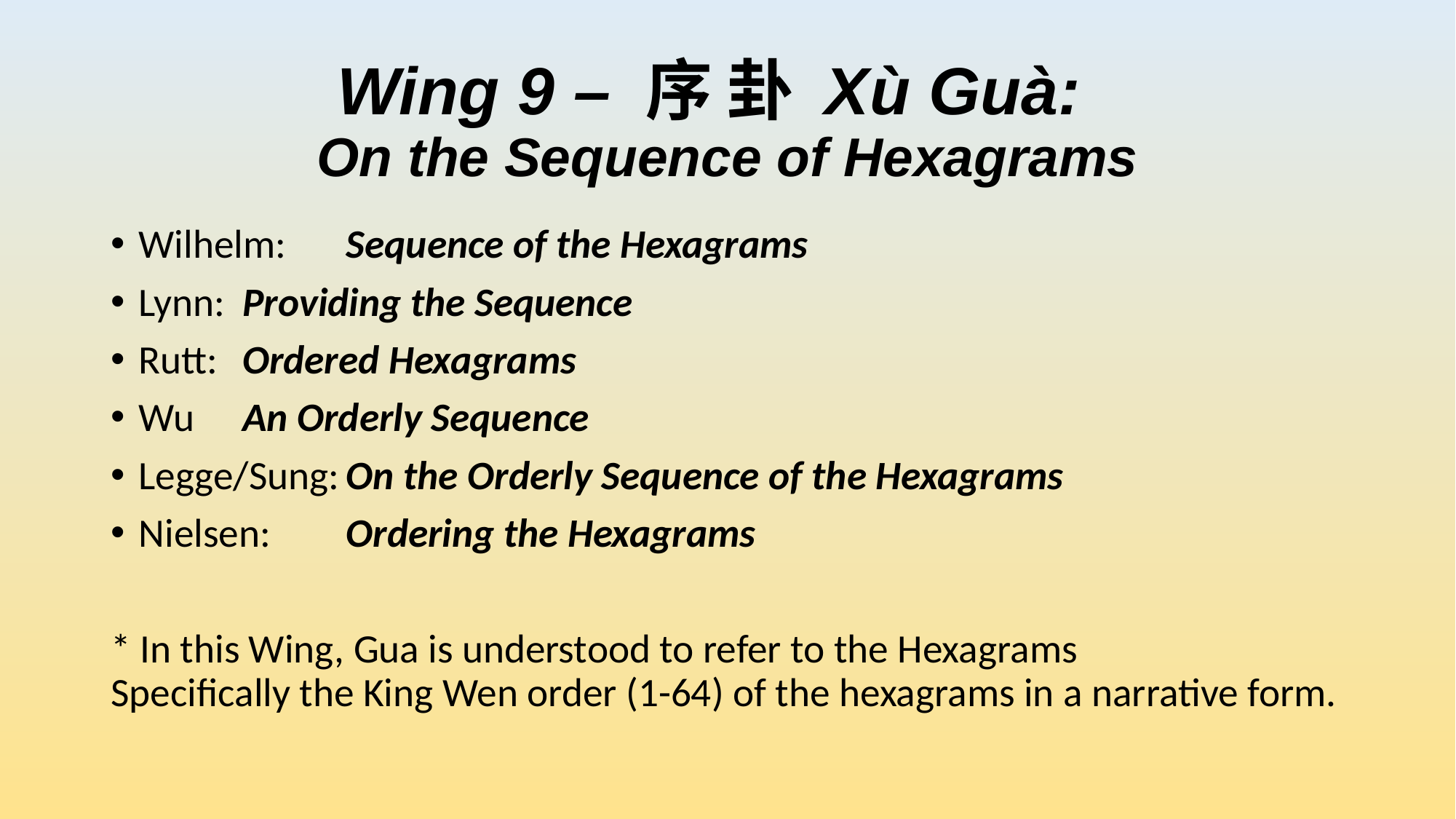

# Wing 9 – 序 卦 Xù Guà: On the Sequence of Hexagrams
Wilhelm: 		Sequence of the Hexagrams
Lynn: 		Providing the Sequence
Rutt: 		Ordered Hexagrams
Wu 			An Orderly Sequence
Legge/Sung:	On the Orderly Sequence of the Hexagrams
Nielsen:		Ordering the Hexagrams

* In this Wing, Gua is understood to refer to the Hexagrams
Specifically the King Wen order (1-64) of the hexagrams in a narrative form.